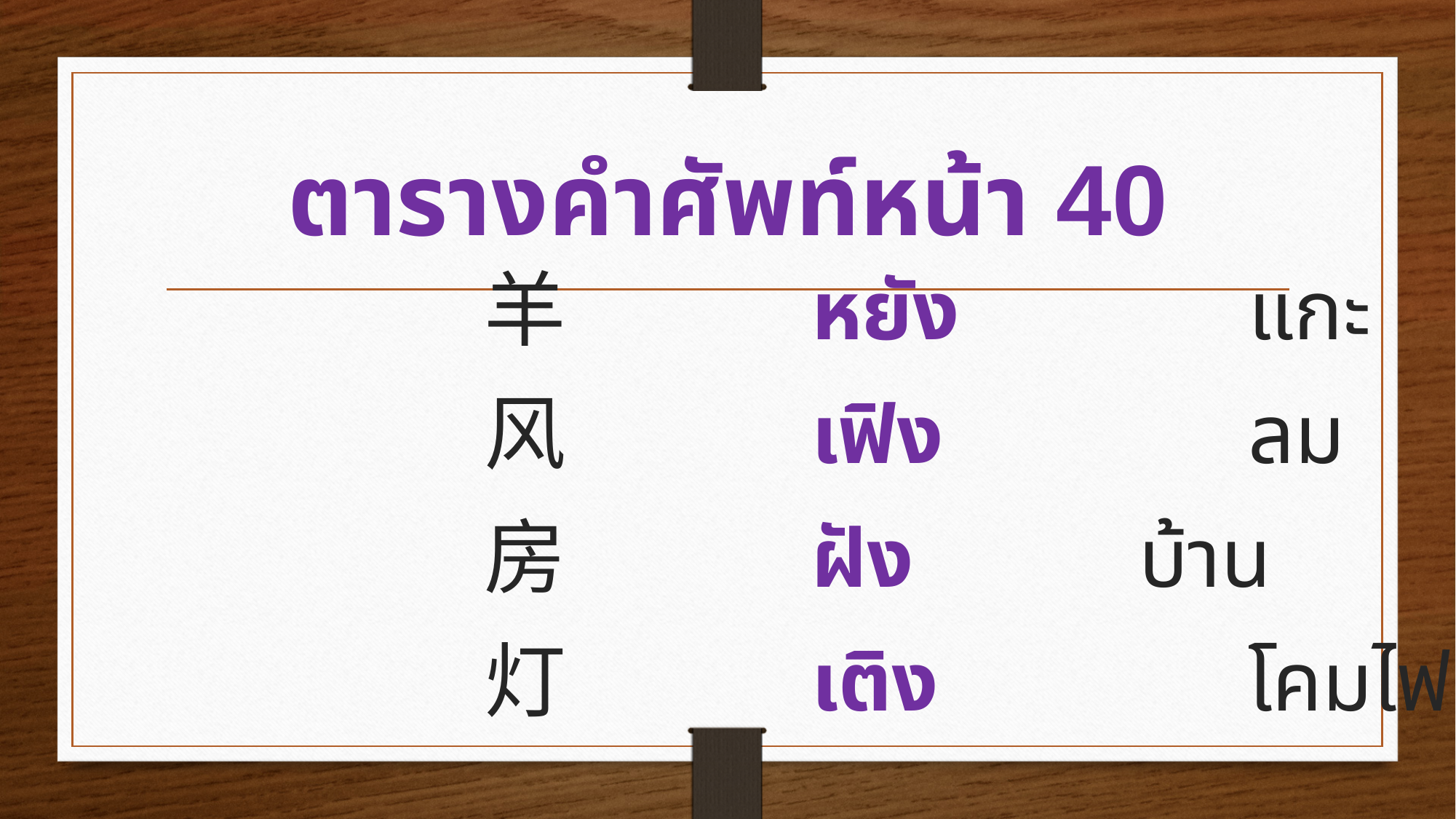

# ตารางคำศัพท์หน้า 40
羊			หยัง			แกะ
风			เฟิง			ลม
房			ฝัง			บ้าน
灯			เติง			โคมไฟ